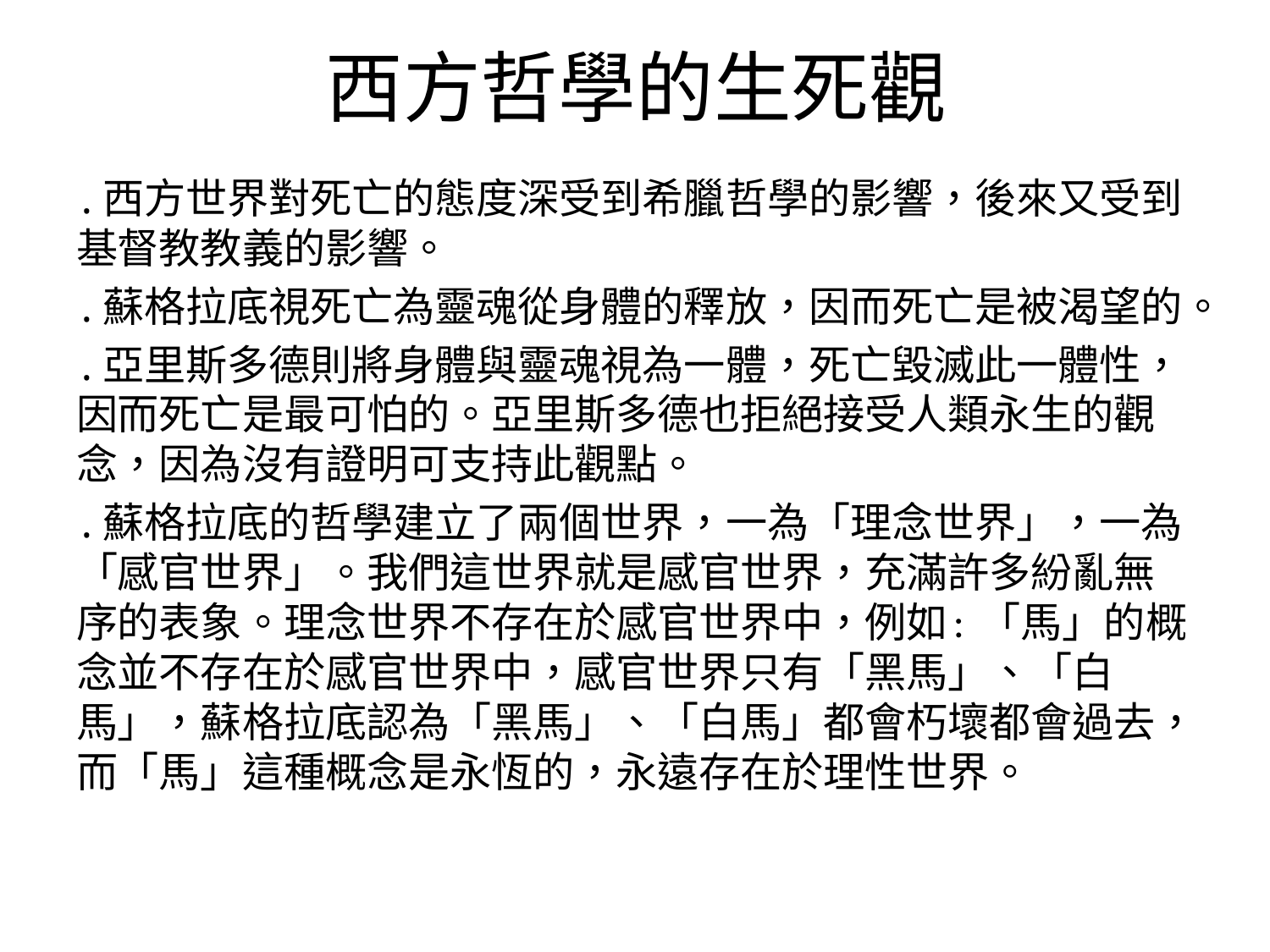

# 西方哲學的生死觀
․西方世界對死亡的態度深受到希臘哲學的影響，後來又受到基督教教義的影響。
․蘇格拉底視死亡為靈魂從身體的釋放，因而死亡是被渴望的。
․亞里斯多德則將身體與靈魂視為一體，死亡毀滅此一體性，因而死亡是最可怕的。亞里斯多德也拒絕接受人類永生的觀念，因為沒有證明可支持此觀點。
․蘇格拉底的哲學建立了兩個世界，一為「理念世界」，一為「感官世界」。我們這世界就是感官世界，充滿許多紛亂無序的表象。理念世界不存在於感官世界中，例如: 「馬」的概念並不存在於感官世界中，感官世界只有「黑馬」、「白馬」，蘇格拉底認為「黑馬」、「白馬」都會朽壞都會過去，而「馬」這種概念是永恆的，永遠存在於理性世界。